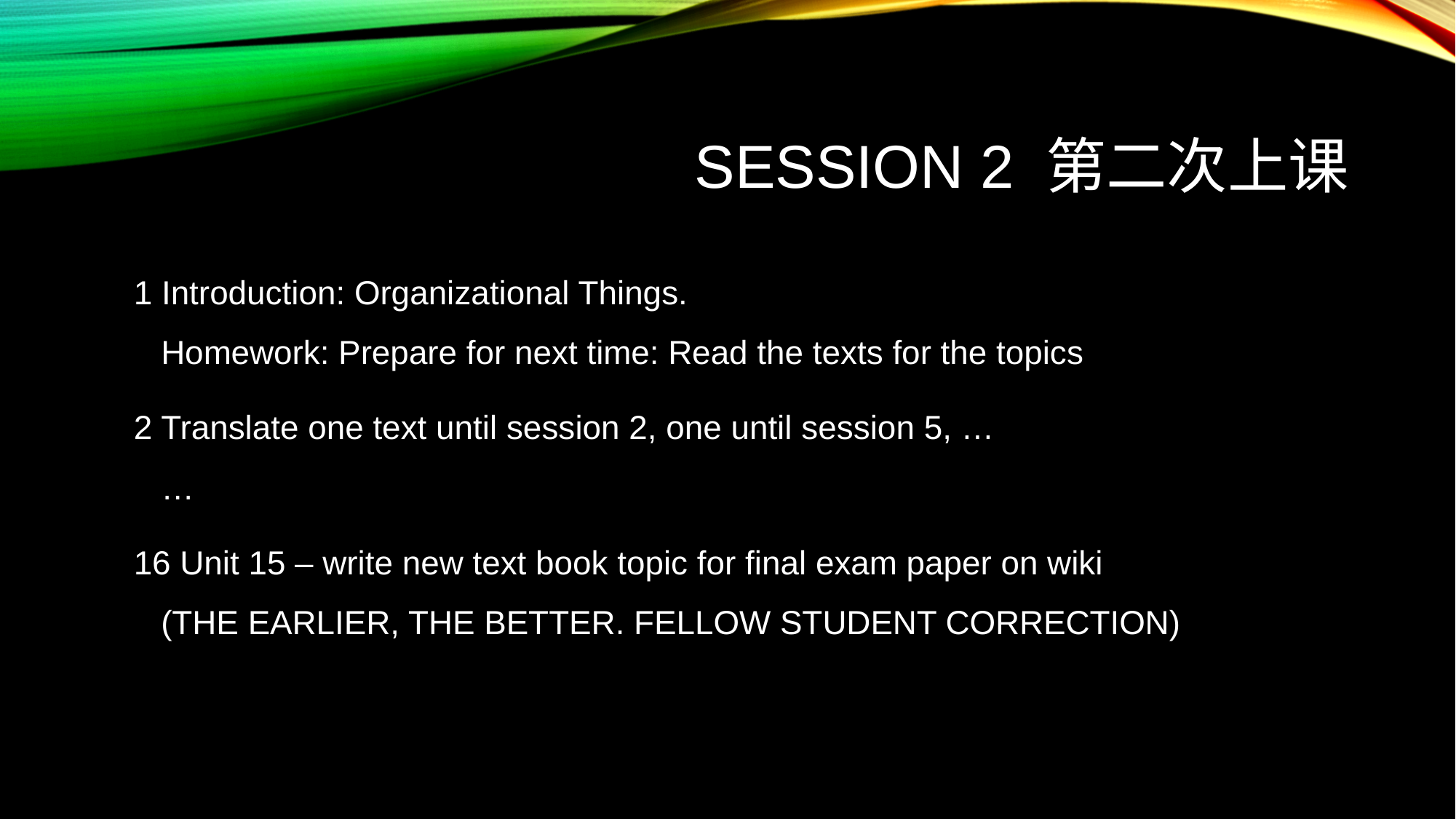

# Session 2 第二次上课
1 Introduction: Organizational Things.
Homework: Prepare for next time: Read the texts for the topics
2 Translate one text until session 2, one until session 5, …
…
16 Unit 15 – write new text book topic for final exam paper on wiki
(THE EARLIER, THE BETTER. FELLOW STUDENT CORRECTION)